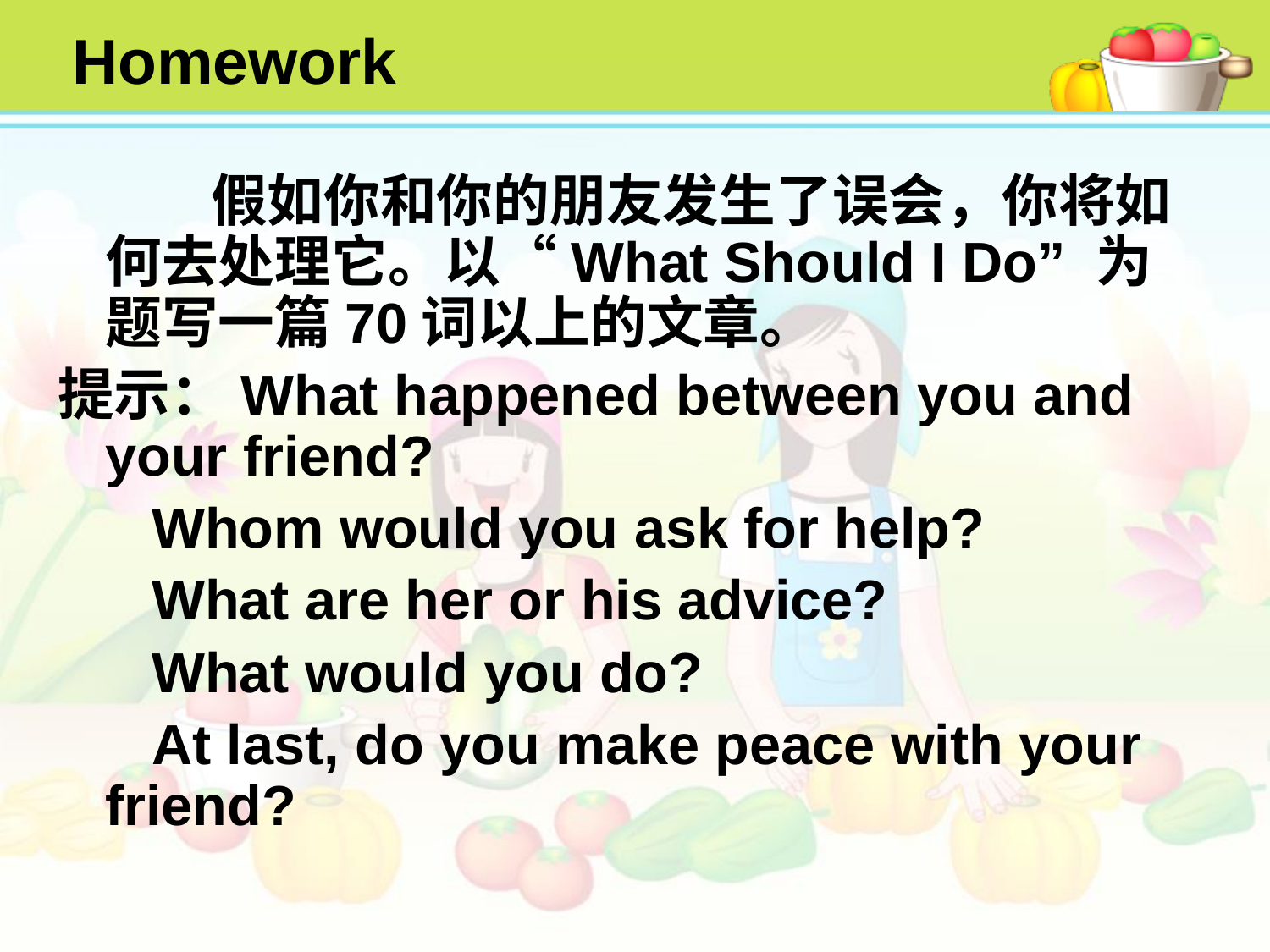

# Homework
           假如你和你的朋友发生了误会，你将如何去处理它。以“What Should I Do” 为题写一篇70词以上的文章。
提示：What happened between you and   your friend?
      Whom would you ask for help?
      What are her or his advice?
      What would you do?
      At last, do you make peace with your  friend?